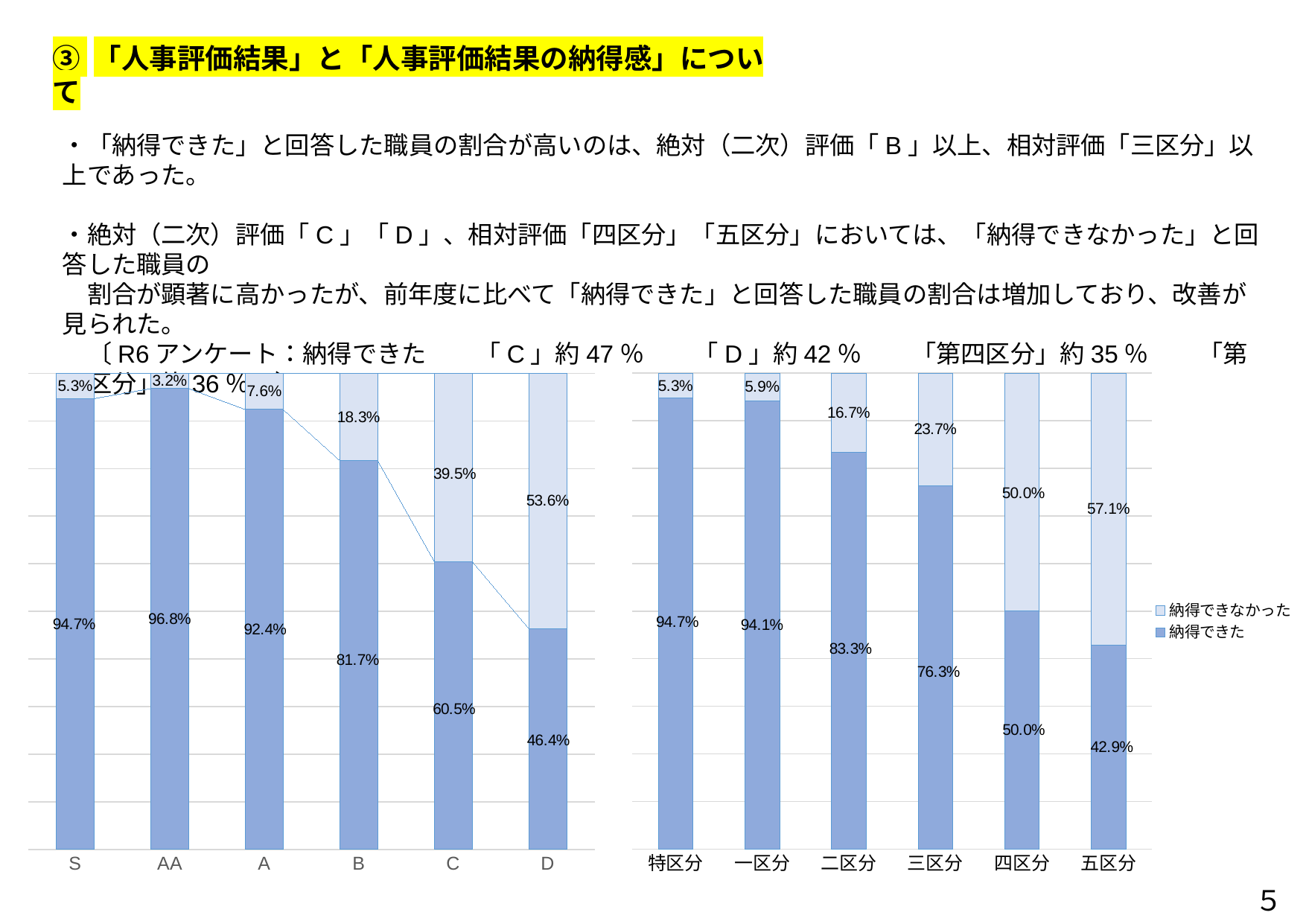

③ 「人事評価結果」と「人事評価結果の納得感」について
・「納得できた」と回答した職員の割合が高いのは、絶対（二次）評価「B」以上、相対評価「三区分」以上であった。

・絶対（二次）評価「C」「D」、相対評価「四区分」「五区分」においては、「納得できなかった」と回答した職員の
　割合が顕著に高かったが、前年度に比べて「納得できた」と回答した職員の割合は増加しており、改善が見られた。
　〔R6アンケート：納得できた　　「C」約47％　　「D」約42％　　「第四区分」約35％　　「第五区分」約36％　〕

### Chart

| Category | 納得できた | 納得できなかった |
|---|---|---|
| 特区分 | 0.947 | 0.053 |
| 一区分 | 0.941 | 0.059 |
| 二区分 | 0.833 | 0.167 |
| 三区分 | 0.763 | 0.237 |
| 四区分 | 0.5 | 0.5 |
| 五区分 | 0.429 | 0.571 |

### Chart

| Category | 納得できた | 納得できなかった |
|---|---|---|
| S | 0.947 | 0.053 |
| AA | 0.968 | 0.032 |
| A | 0.924 | 0.076 |
| B | 0.817 | 0.183 |
| C | 0.605 | 0.395 |
| D | 0.464 | 0.536 |
５